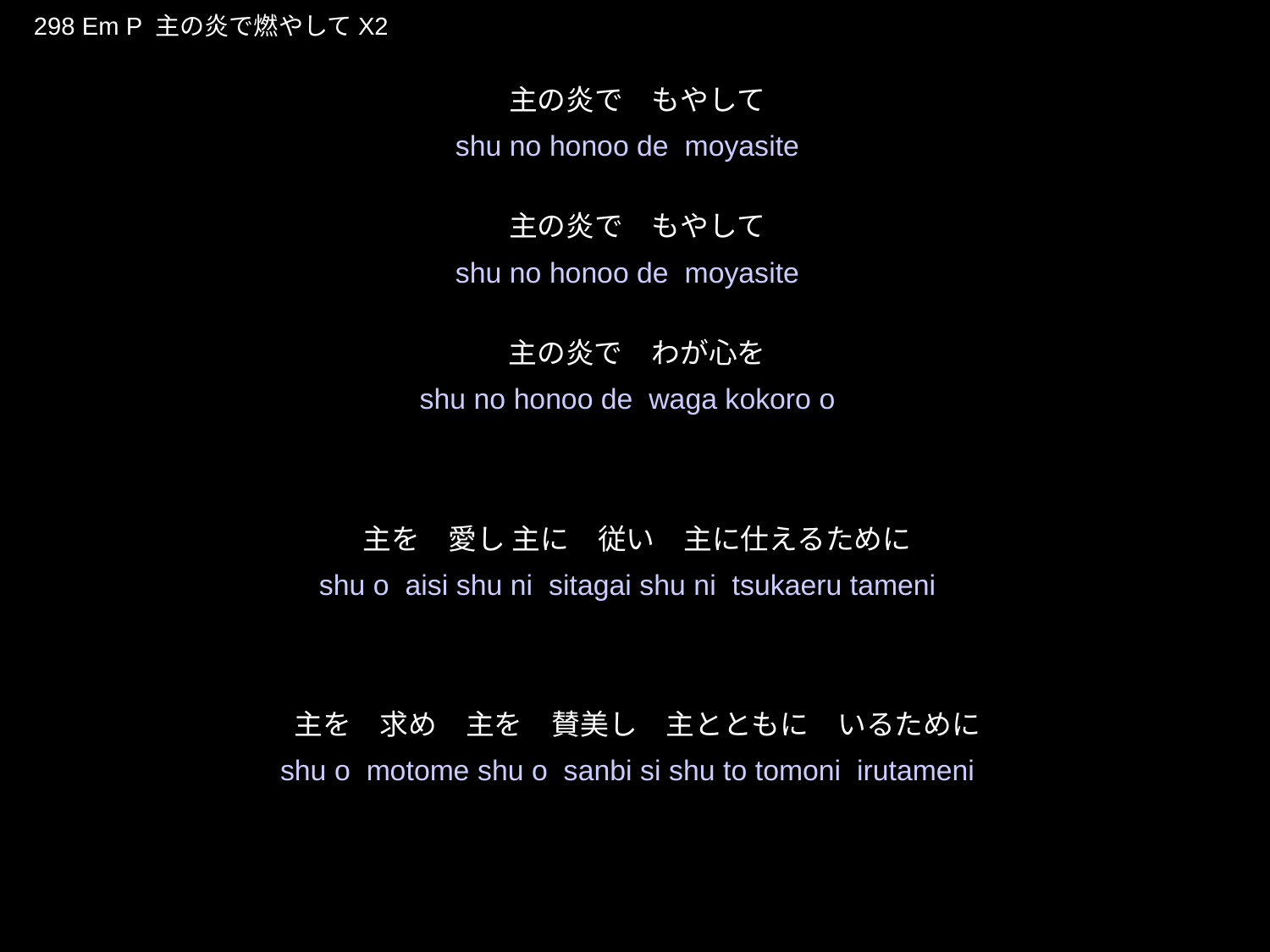

しゅのほのうでもやして
★P
298 Em P 主の炎で燃やしてX2
主の炎で　もやして
主の炎で　もやして
主の炎で　わが心を
主を　愛し 主に　従い　主に仕えるために
主を　求め　主を　賛美し　主とともに　いるために
★２
shu no honoo de  moyasite
shu no honoo de  moyasite
shu no honoo de  waga kokoro o
shu o  aisi shu ni  sitagai shu ni  tsukaeru tameni
shu o  motome shu o  sanbi si shu to tomoni  irutameni